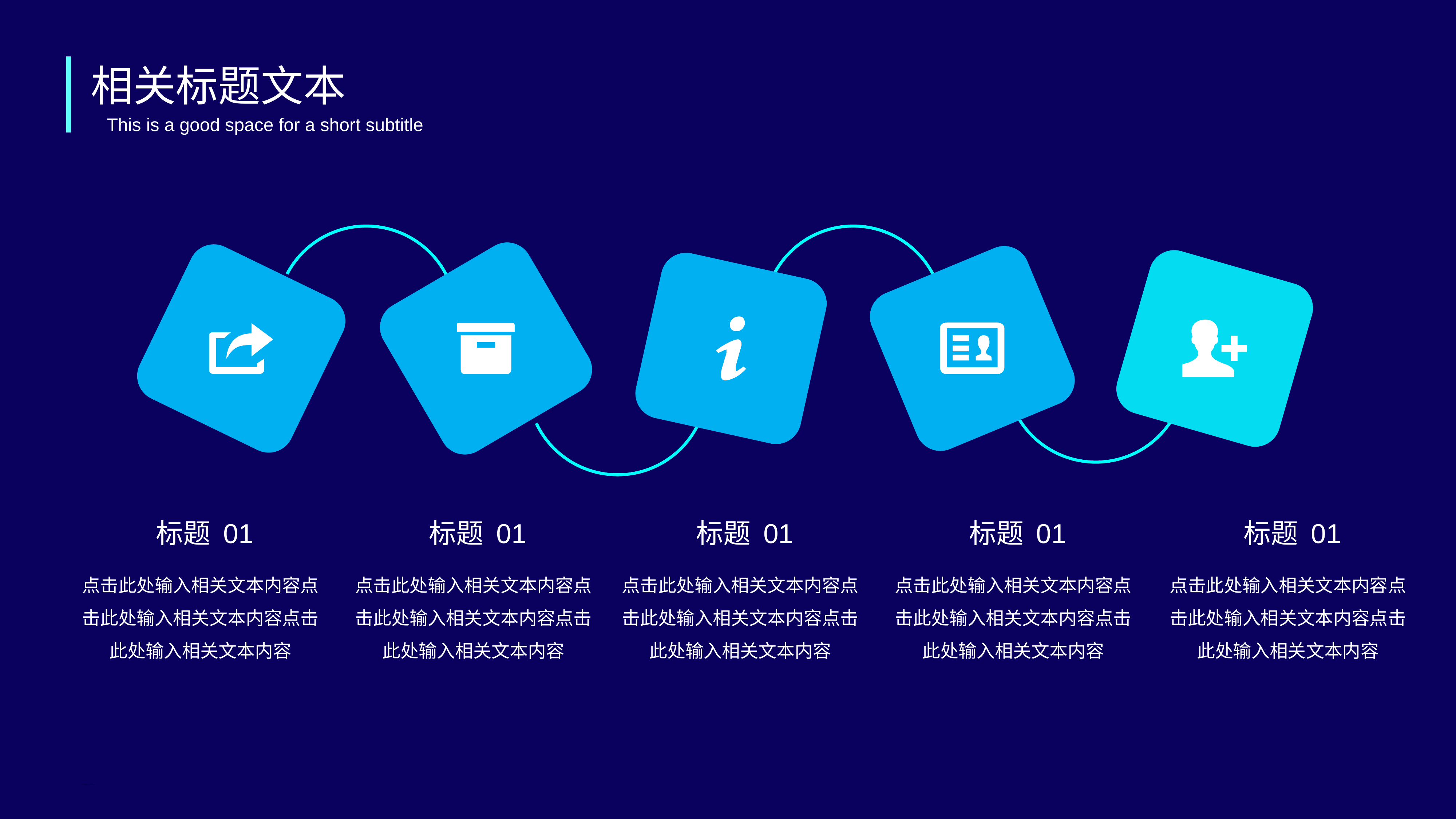

相关标题文本
This is a good space for a short subtitle

标题 01
点击此处输入相关文本内容点击此处输入相关文本内容点击此处输入相关文本内容
标题 01
点击此处输入相关文本内容点击此处输入相关文本内容点击此处输入相关文本内容
标题 01
点击此处输入相关文本内容点击此处输入相关文本内容点击此处输入相关文本内容
标题 01
点击此处输入相关文本内容点击此处输入相关文本内容点击此处输入相关文本内容
标题 01
点击此处输入相关文本内容点击此处输入相关文本内容点击此处输入相关文本内容
行业PPT模板http://www.1ppt.com/hangye/